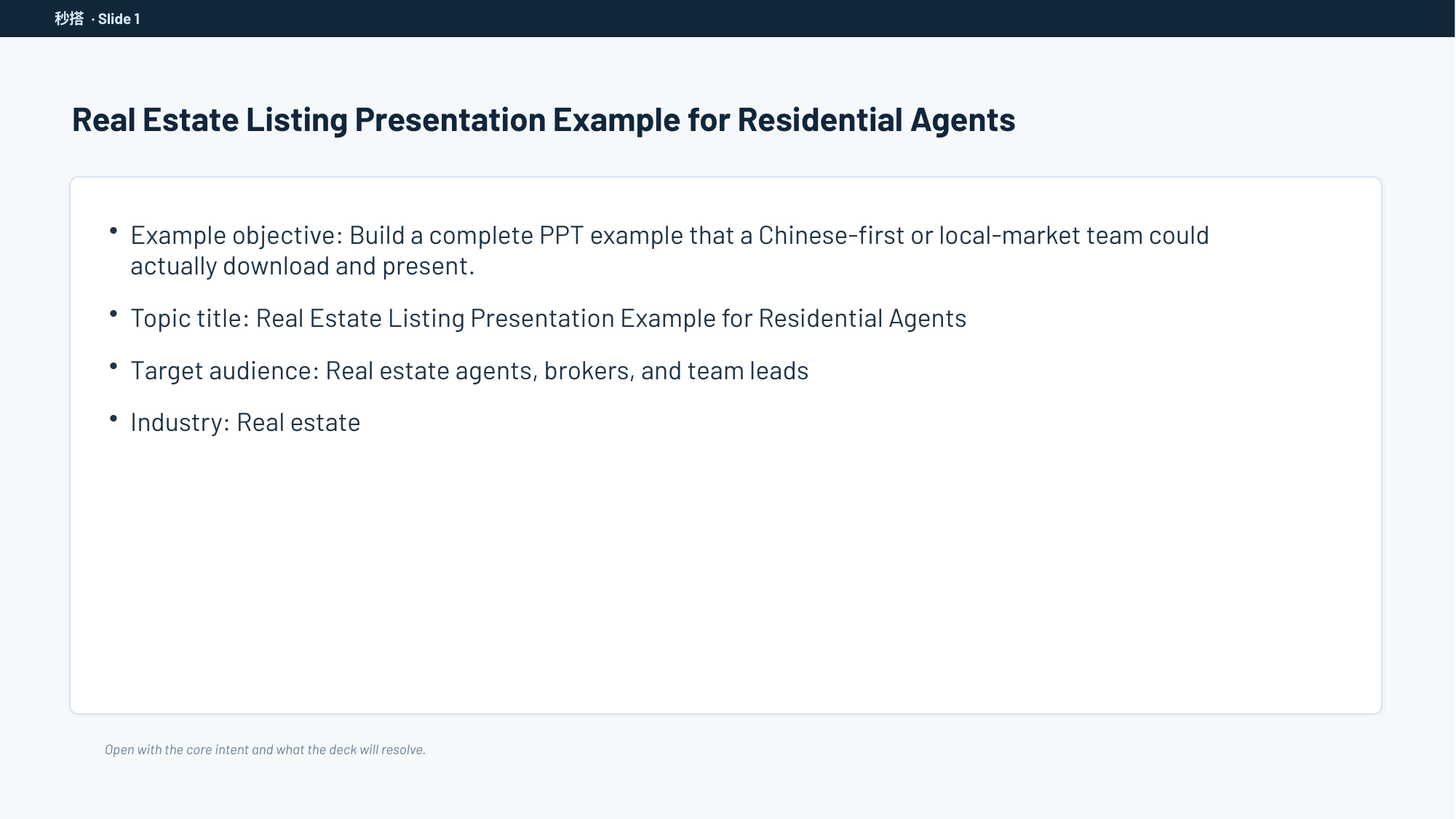

秒搭 · Slide 1
Real Estate Listing Presentation Example for Residential Agents

Example objective: Build a complete PPT example that a Chinese-first or local-market team could actually download and present.
Topic title: Real Estate Listing Presentation Example for Residential Agents
Target audience: Real estate agents, brokers, and team leads
Industry: Real estate
Open with the core intent and what the deck will resolve.